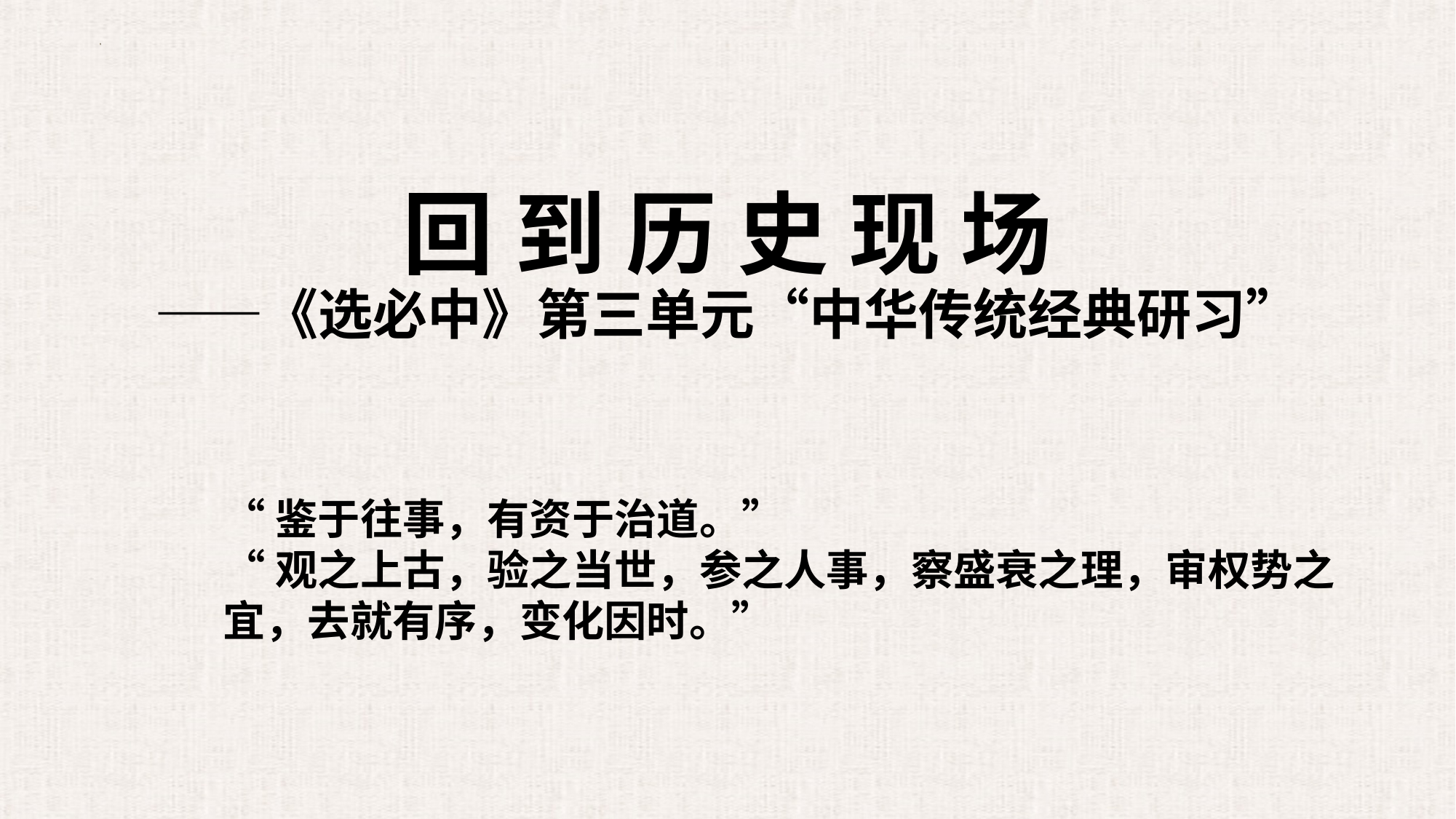

# 回 到 历 史 现 场 ——《选必中》第三单元“中华传统经典研习”
“鉴于往事，有资于治道。”
“观之上古，验之当世，参之人事，察盛衰之理，审权势之宜，去就有序，变化因时。”